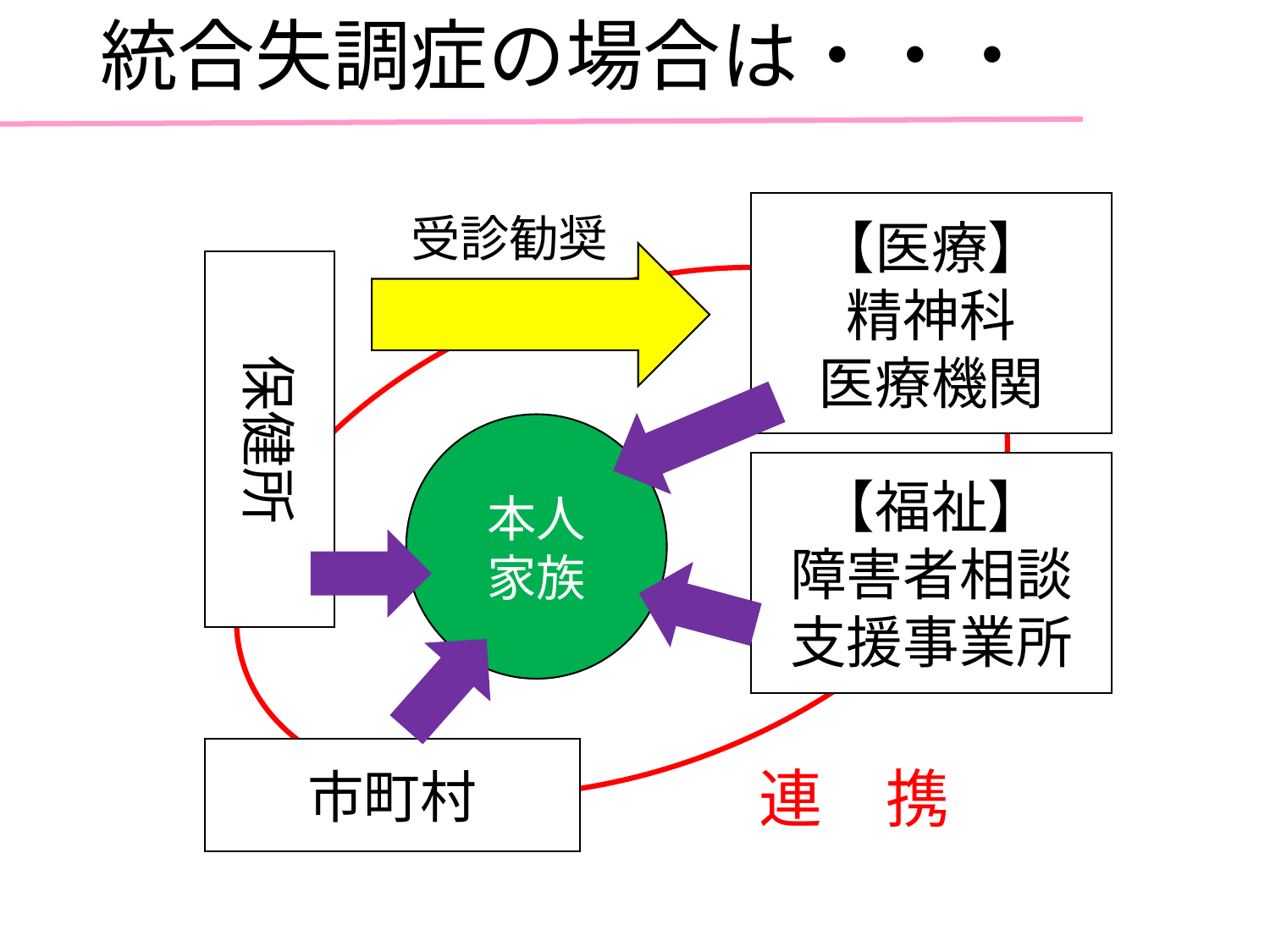

# 統合失調症の場合は・・・
【医療】
精神科
医療機関
受診勧奨

保健所

本人
家族
【福祉】
障害者相談支援事業所

市町村
連　携